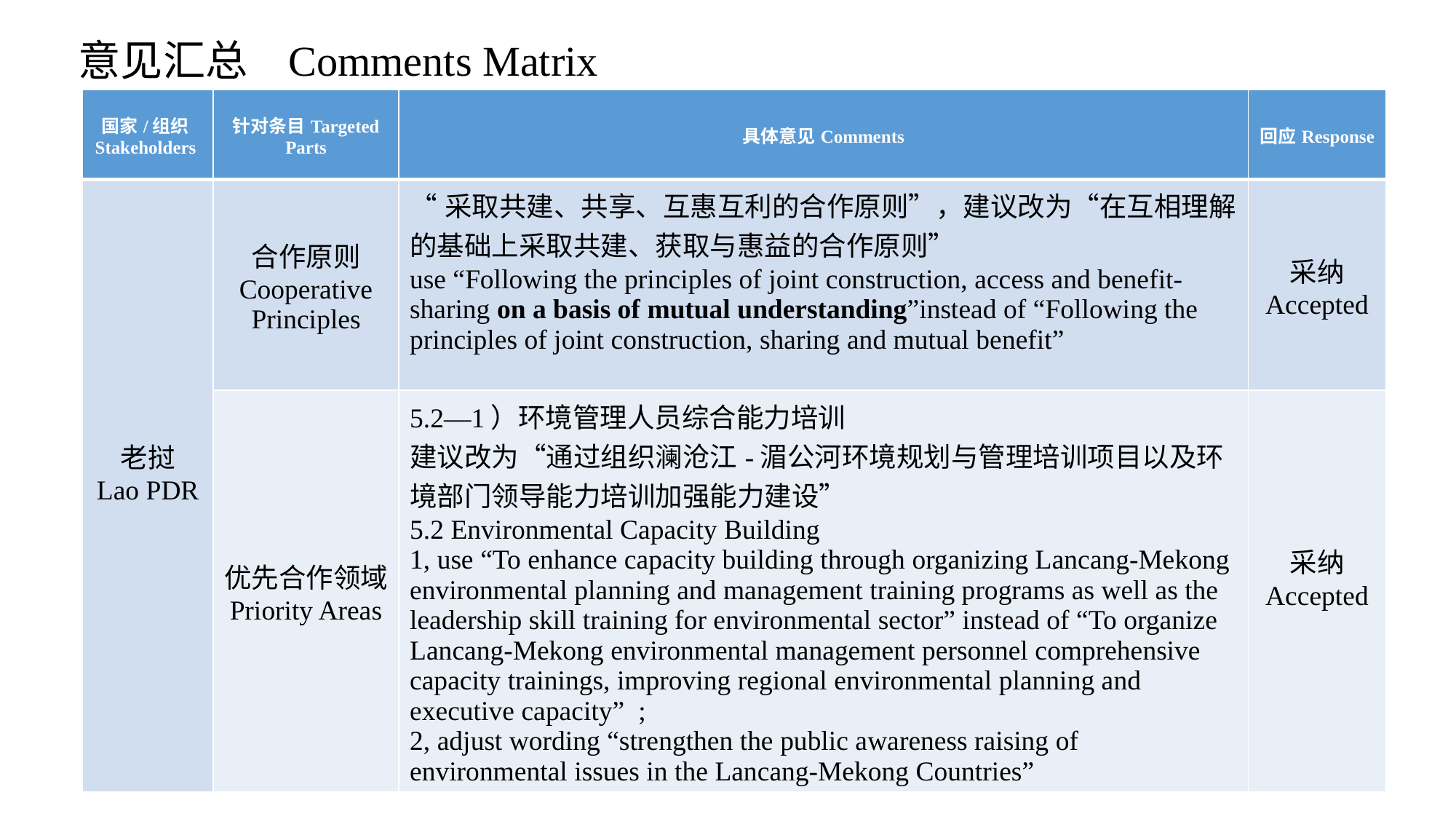

# 意见汇总   Comments Matrix
| 国家/组织Stakeholders | 针对条目Targeted Parts | 具体意见Comments | 回应Response |
| --- | --- | --- | --- |
| 老挝 Lao PDR | 合作原则 Cooperative Principles | “采取共建、共享、互惠互利的合作原则”，建议改为“在互相理解的基础上采取共建、获取与惠益的合作原则” use “Following the principles of joint construction, access and benefit-sharing on a basis of mutual understanding”instead of “Following the principles of joint construction, sharing and mutual benefit” | 采纳 Accepted |
|  | 优先合作领域 Priority Areas | 5.2—1）环境管理人员综合能力培训 建议改为“通过组织澜沧江-湄公河环境规划与管理培训项目以及环境部门领导能力培训加强能力建设” 5.2 Environmental Capacity Building 1, use “To enhance capacity building through organizing Lancang-Mekong environmental planning and management training programs as well as the leadership skill training for environmental sector” instead of “To organize Lancang-Mekong environmental management personnel comprehensive capacity trainings, improving regional environmental planning and executive capacity” ; 2, adjust wording “strengthen the public awareness raising of environmental issues in the Lancang-Mekong Countries” | 采纳 Accepted |